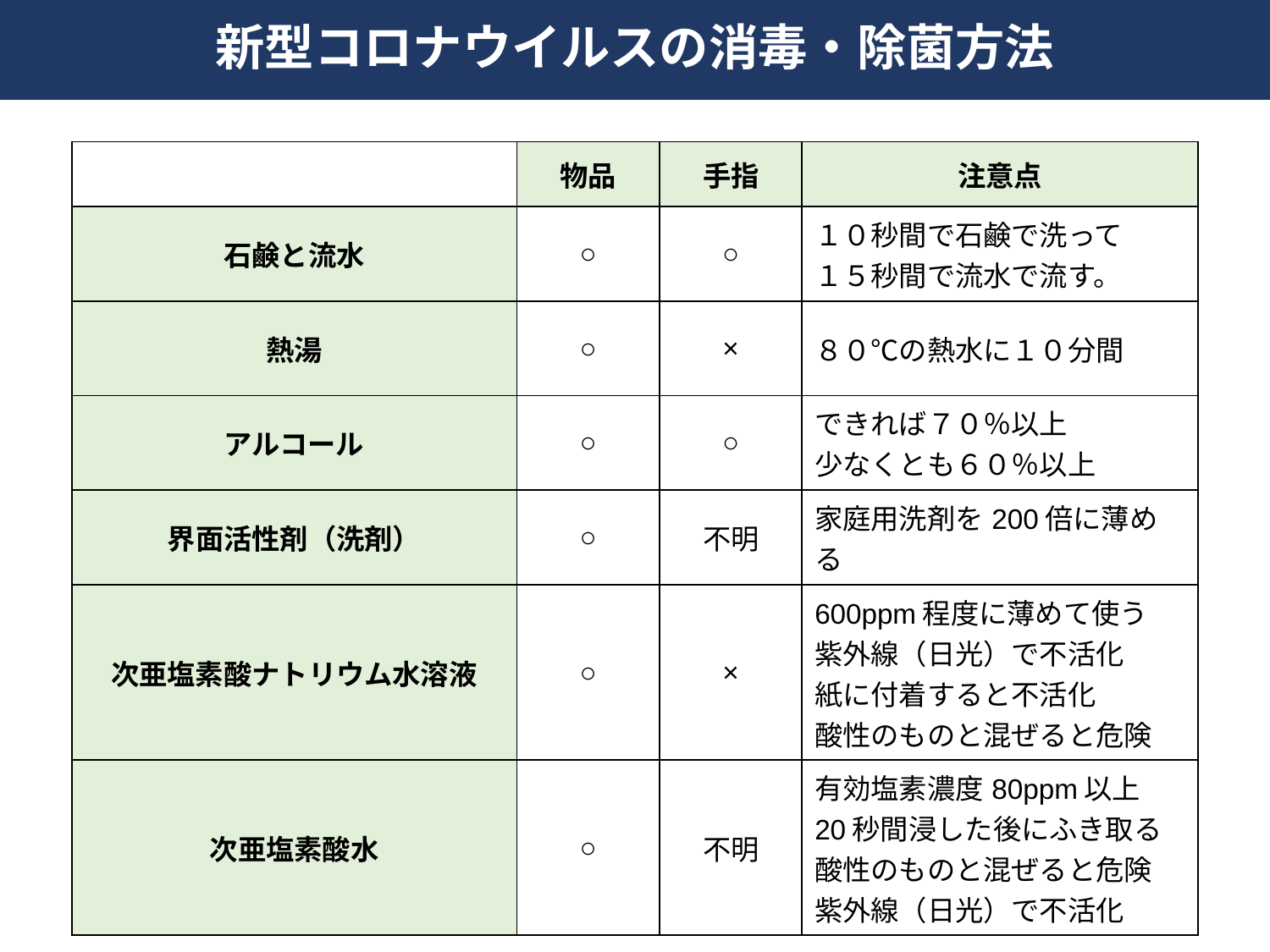

新型コロナウイルスの消毒・除菌方法
|  | 物品 | 手指 | 注意点 |
| --- | --- | --- | --- |
| 石鹸と流水 | ○ | ○ | １０秒間で石鹸で洗って １５秒間で流水で流す。 |
| 熱湯 | ○ | × | ８０℃の熱水に１０分間 |
| アルコール | ○ | ○ | できれば７０％以上 少なくとも６０％以上 |
| 界面活性剤（洗剤） | ○ | 不明 | 家庭用洗剤を200倍に薄める |
| 次亜塩素酸ナトリウム水溶液 | ○ | × | 600ppm程度に薄めて使う 紫外線（日光）で不活化 紙に付着すると不活化 酸性のものと混ぜると危険 |
| 次亜塩素酸水 | ○ | 不明 | 有効塩素濃度80ppm以上 20秒間浸した後にふき取る 酸性のものと混ぜると危険 紫外線（日光）で不活化 |